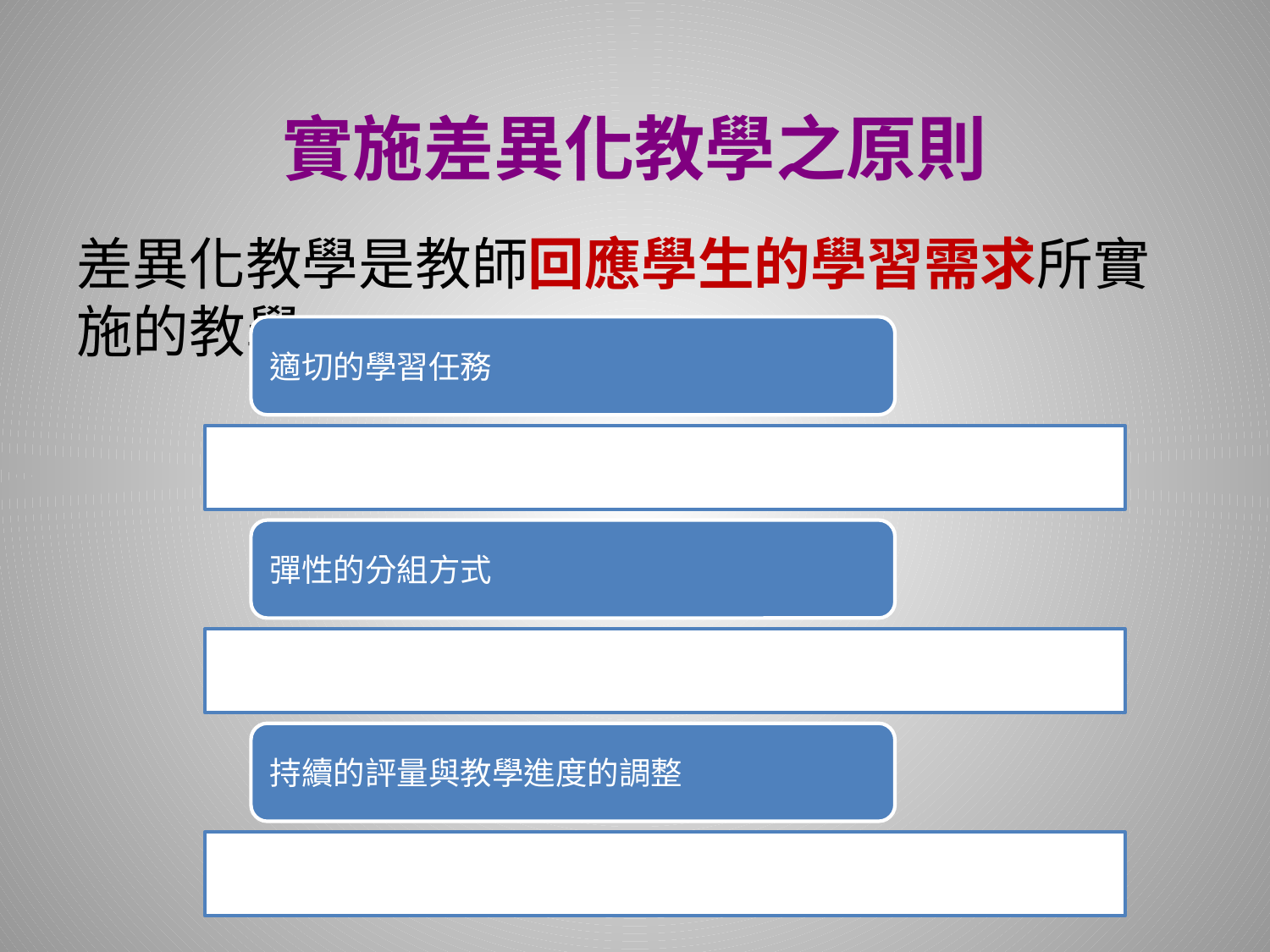

# 實施差異化教學之原則
差異化教學是教師回應學生的學習需求所實施的教學

適切的學習任務
彈性的分組方式
持續的評量與教學進度的調整